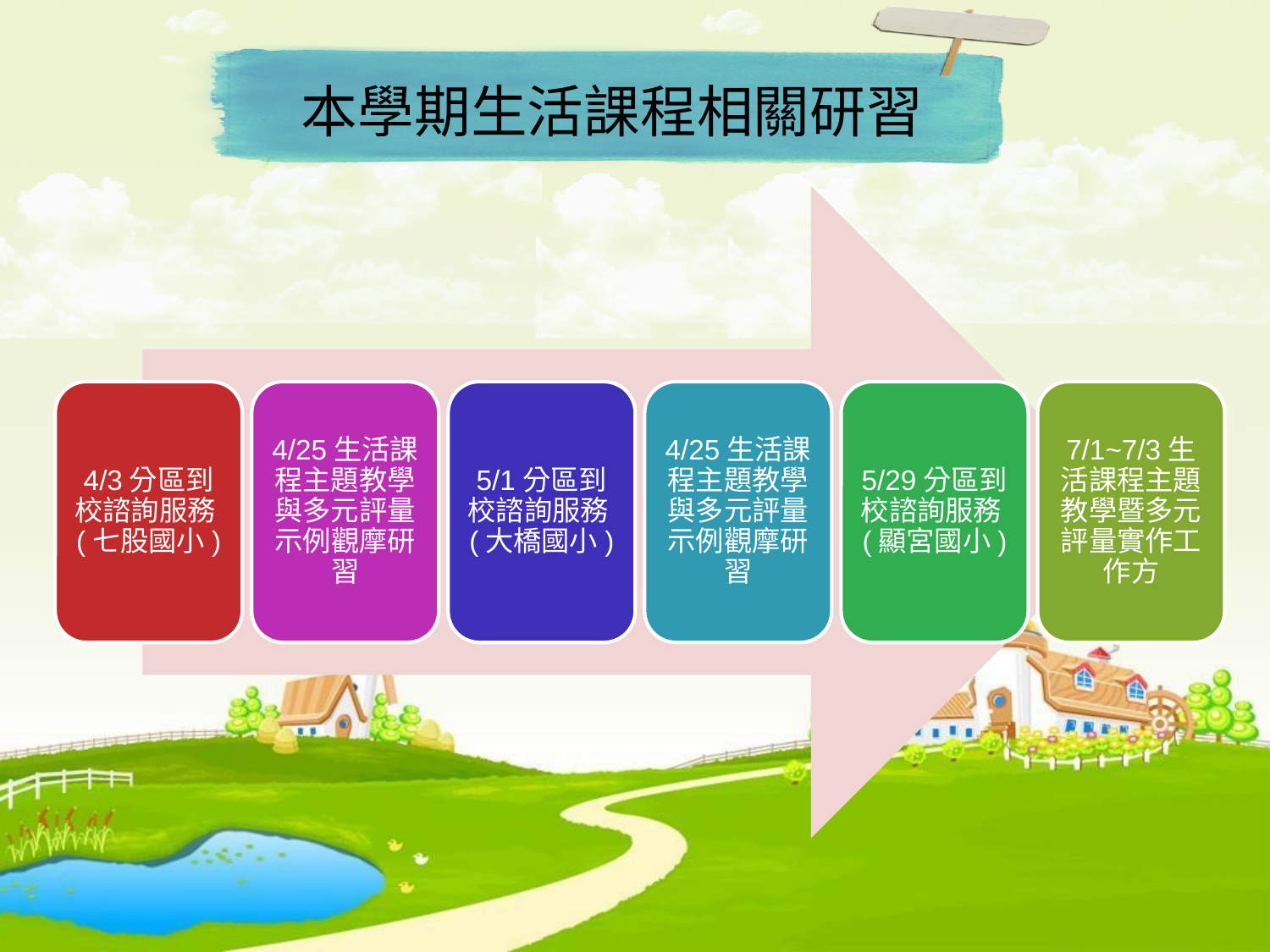

本學期生活課程相關研習

4/3分區到校諮詢服務(七股國小)
4/25生活課程主題教學與多元評量示例觀摩研習
5/1分區到校諮詢服務(大橋國小)
4/25生活課程主題教學與多元評量示例觀摩研習
5/29分區到校諮詢服務(顯宮國小)
7/1~7/3生活課程主題教學暨多元評量實作工作方